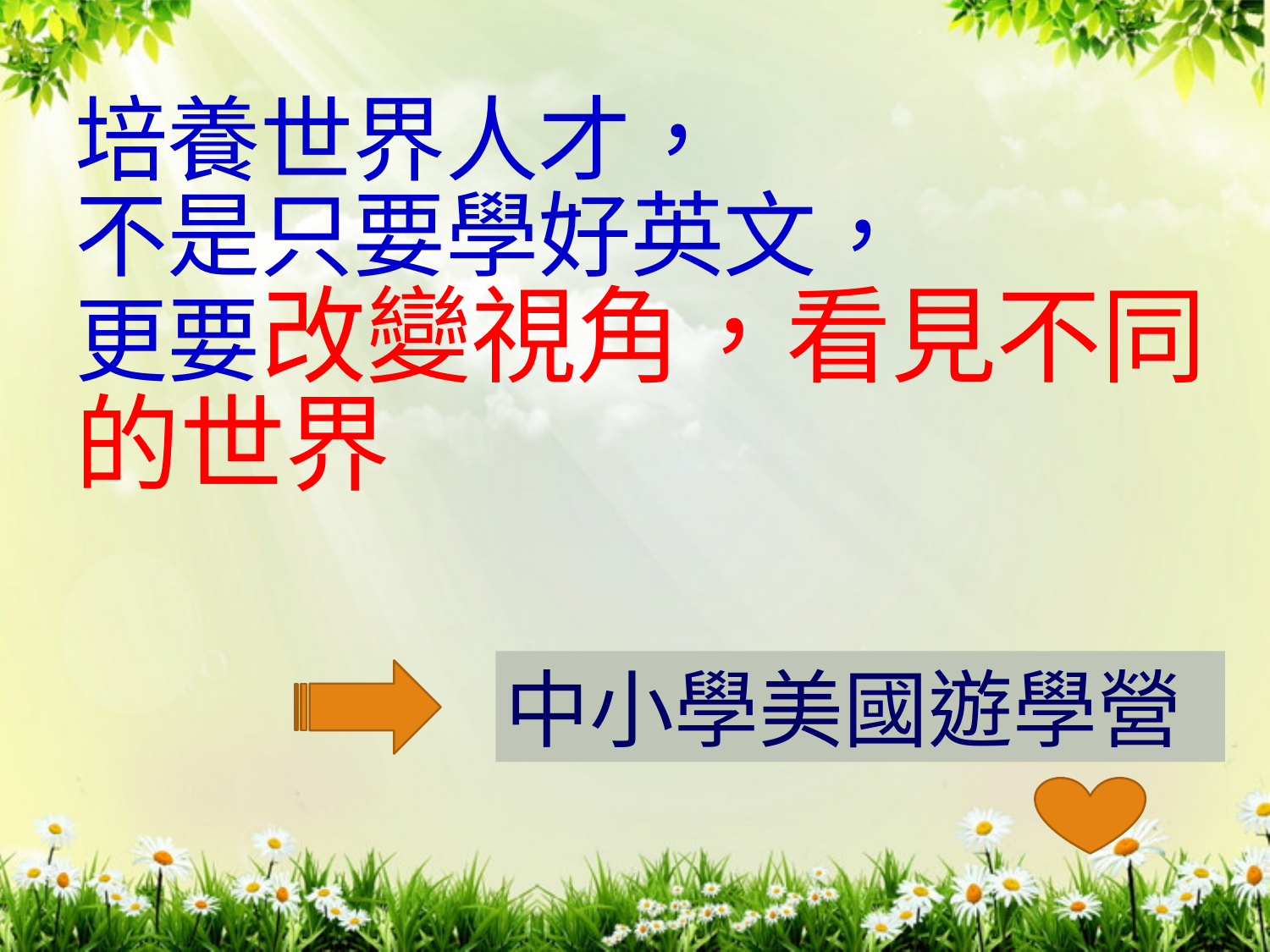

# 培養世界人才， 不是只要學好英文， 更要改變視角，看見不同的世界
中小學美國遊學營